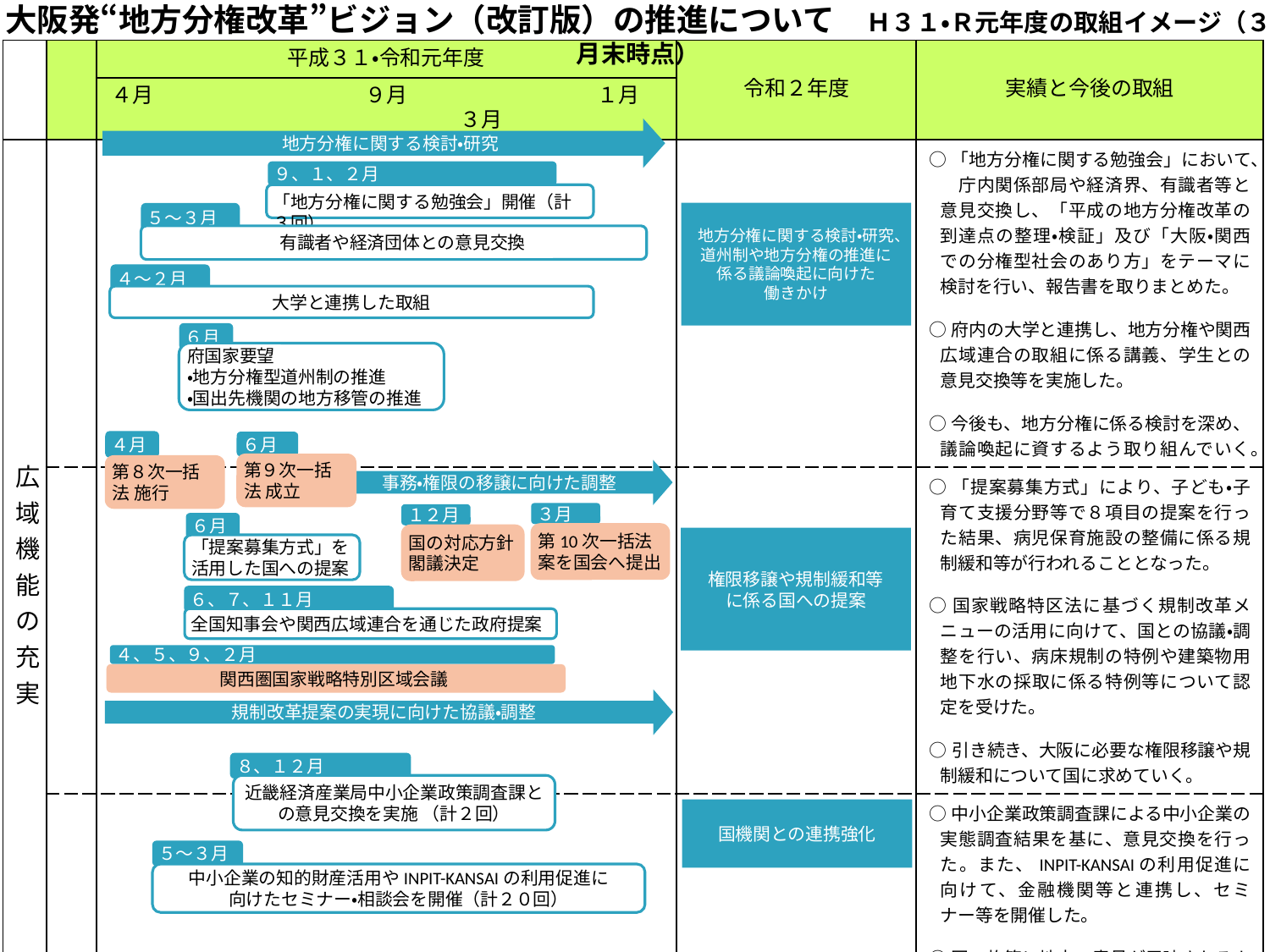

大阪発“地方分権改革”ビジョン（改訂版）の推進について　Ｈ３１・Ｒ元年度の取組イメージ（３月末時点）
|  |  | 平成３１・令和元年度 | 令和２年度 | 実績と今後の取組 |
| --- | --- | --- | --- | --- |
|  |  | ４月　　　　　　　　　　９月　　　　　　　　　１月　　　　　　　　　　３月 |  |  |
| 広域機能の充実 | 道州の姿の検討・研究 国への働きかけ |  |  | ○「地方分権に関する勉強会」において、　庁内関係部局や経済界、有識者等と意見交換し、「平成の地方分権改革の到達点の整理・検証」及び「大阪・関西での分権型社会のあり方」をテーマに検討を行い、報告書を取りまとめた。 ○府内の大学と連携し、地方分権や関西広域連合の取組に係る講義、学生との意見交換等を実施した。 ○今後も、地方分権に係る検討を深め、議論喚起に資するよう取り組んでいく。 |
|  | 大阪自らの改革を推進力とした取組 （国からの権限移譲等） |  |  | ○「提案募集方式」により、子ども・子育て支援分野等で８項目の提案を行った結果、病児保育施設の整備に係る規制緩和等が行われることとなった。 ○国家戦略特区法に基づく規制改革メニューの活用に向けて、国との協議・調整を行い、病床規制の特例や建築物用地下水の採取に係る特例等について認定を受けた。 ○引き続き、大阪に必要な権限移譲や規制緩和について国に求めていく。 |
|  | 国機関の拠点性向上、 連携強化 |  |  | ○中小企業政策調査課による中小企業の実態調査結果を基に、意見交換を行った。また、INPIT-KANSAIの利用促進に向けて、金融機関等と連携し、セミナー等を開催した。 ○国の施策に地方の意見が反映されるよう、今後も、意見交換等を通じて国機関との連携強化を図っていく。 |
     地方分権に関する検討・研究
９、１、２月
「地方分権に関する勉強会」開催（計３回）
地方分権に関する検討・研究、
道州制や地方分権の推進に係る議論喚起に向けた
働きかけ
５～３月
　有識者や経済団体との意見交換
４～２月
大学と連携した取組
６月
府国家要望
・地方分権型道州制の推進
・国出先機関の地方移管の推進
４月
事務・権限の移譲に向けた調整
６月
第９次一括法 成立
第８次一括法 施行
３月
第10次一括法案を国会へ提出
１２月
国の対応方針
閣議決定
６月
「提案募集方式」を
活用した国への提案
権限移譲や規制緩和等
に係る国への提案
６、７、１１月
全国知事会や関西広域連合を通じた政府提案
４、５、９、２月
関西圏国家戦略特別区域会議
規制改革提案の実現に向けた協議・調整
８、１２月
近畿経済産業局中小企業政策調査課と
の意見交換を実施 （計２回）
国機関との連携強化
５～３月
中小企業の知的財産活用やINPIT-KANSAIの利用促進に
向けたセミナー・相談会を開催（計２０回）